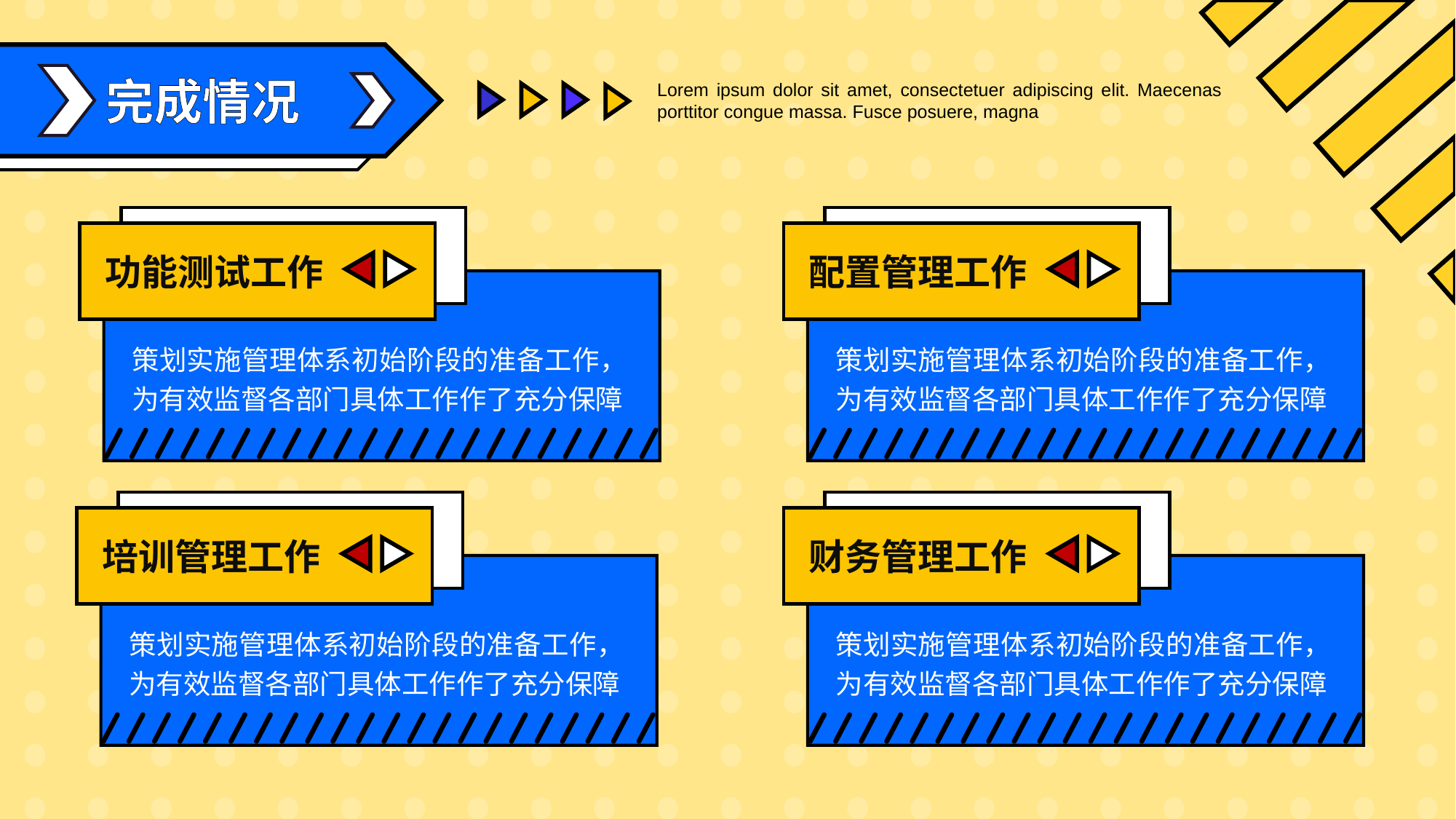

完成情况
Lorem ipsum dolor sit amet, consectetuer adipiscing elit. Maecenas porttitor congue massa. Fusce posuere, magna

功能测试工作
配置管理工作

策划实施管理体系初始阶段的准备工作，为有效监督各部门具体工作作了充分保障
策划实施管理体系初始阶段的准备工作，为有效监督各部门具体工作作了充分保障

培训管理工作
财务管理工作

策划实施管理体系初始阶段的准备工作，为有效监督各部门具体工作作了充分保障
策划实施管理体系初始阶段的准备工作，为有效监督各部门具体工作作了充分保障